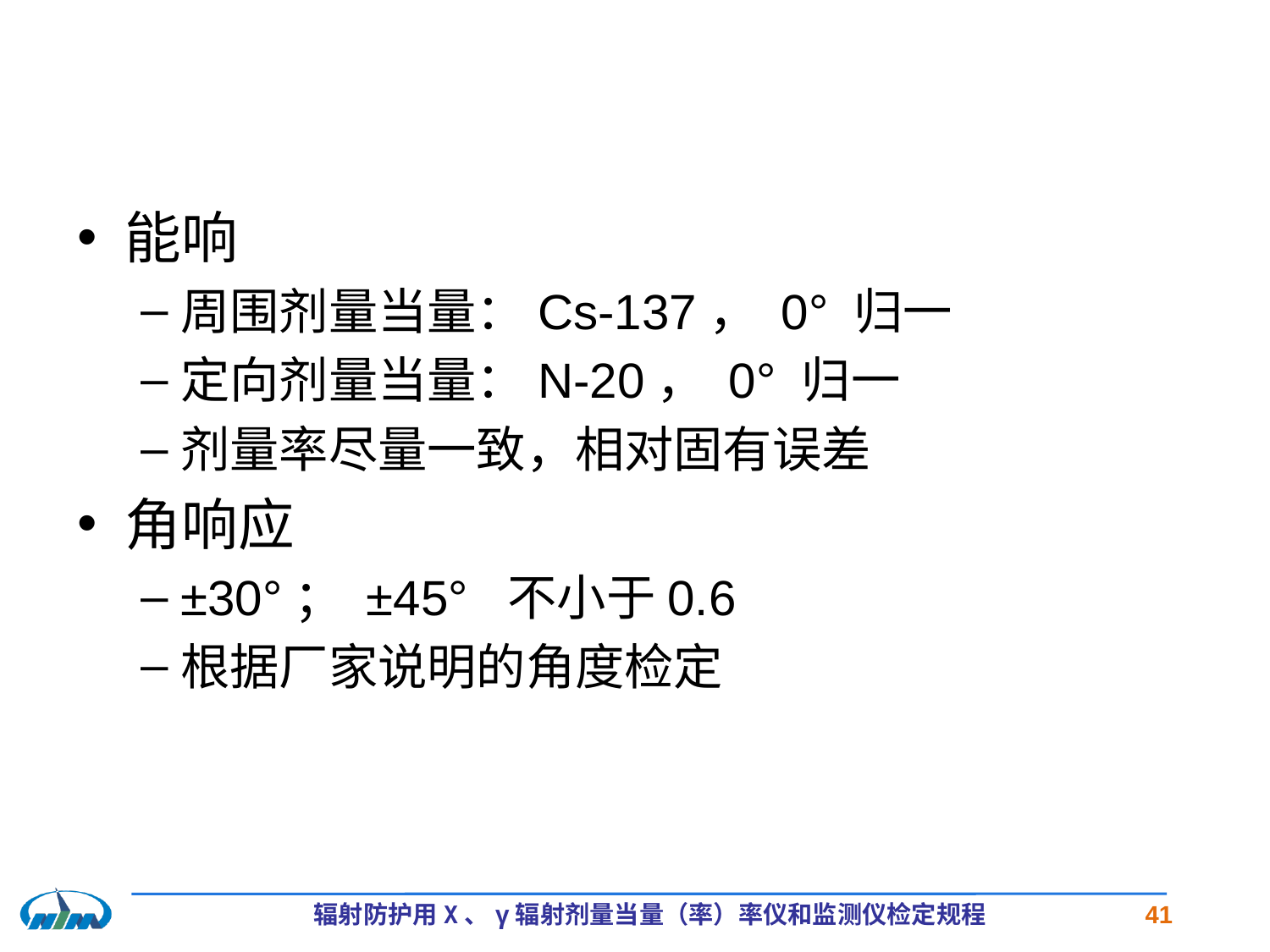

#
能响
周围剂量当量：Cs-137， 0° 归一
定向剂量当量：N-20， 0° 归一
剂量率尽量一致，相对固有误差
角响应
±30°； ±45°  不小于0.6
根据厂家说明的角度检定